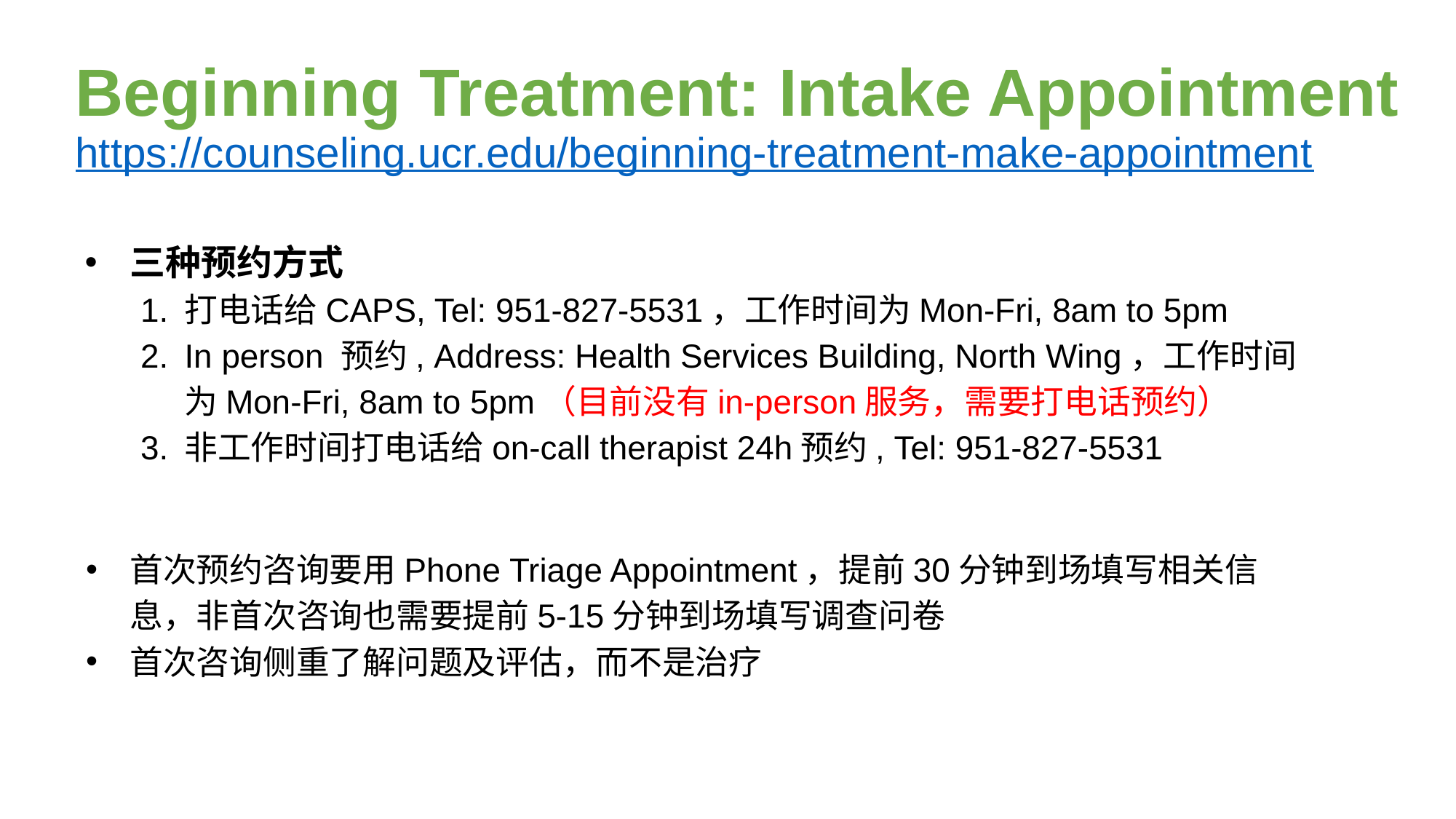

# Beginning Treatment: Intake Appointment https://counseling.ucr.edu/beginning-treatment-make-appointment
三种预约方式
打电话给CAPS, Tel: 951-827-5531，工作时间为Mon-Fri, 8am to 5pm
In person 预约, Address: Health Services Building, North Wing，工作时间为Mon-Fri, 8am to 5pm（目前没有in-person服务，需要打电话预约）
非工作时间打电话给on-call therapist 24h预约, Tel: 951-827-5531

首次预约咨询要用Phone Triage Appointment，提前30分钟到场填写相关信息，非首次咨询也需要提前5-15分钟到场填写调查问卷
首次咨询侧重了解问题及评估，而不是治疗